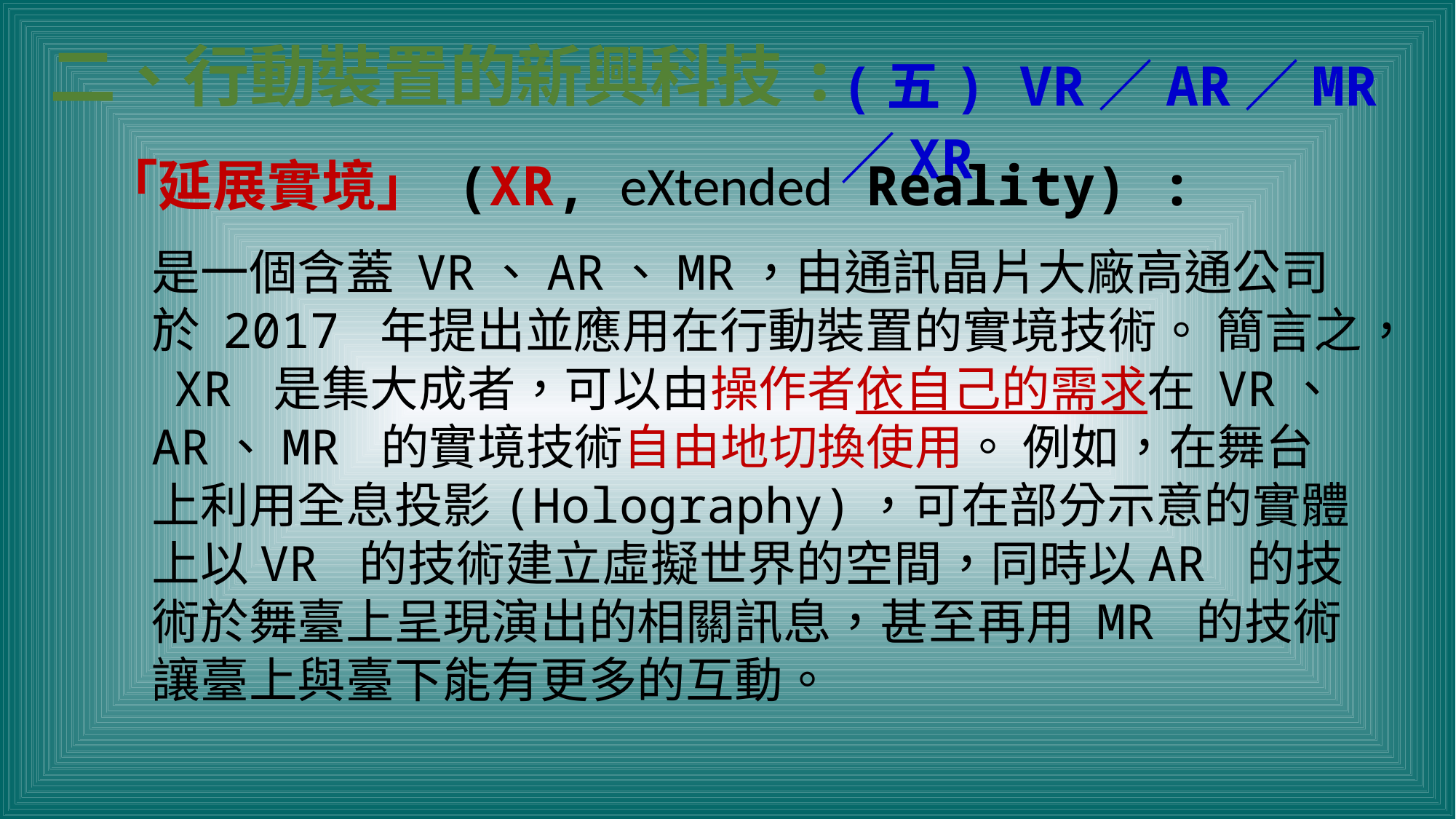

二、行動裝置的新興科技:
(五) VR／AR／MR／XR
「延展實境」 (XR, eXtended Reality) :
是一個含蓋 VR、AR、MR，由通訊晶片大廠高通公司於 2017 年提出並應用在行動裝置的實境技術。 簡言之， XR 是集大成者，可以由操作者依自己的需求在 VR、AR、MR 的實境技術自由地切換使用。 例如，在舞台上利用全息投影(Holography)，可在部分示意的實體上以VR 的技術建立虛擬世界的空間，同時以AR 的技術於舞臺上呈現演出的相關訊息，甚至再用 MR 的技術讓臺上與臺下能有更多的互動。